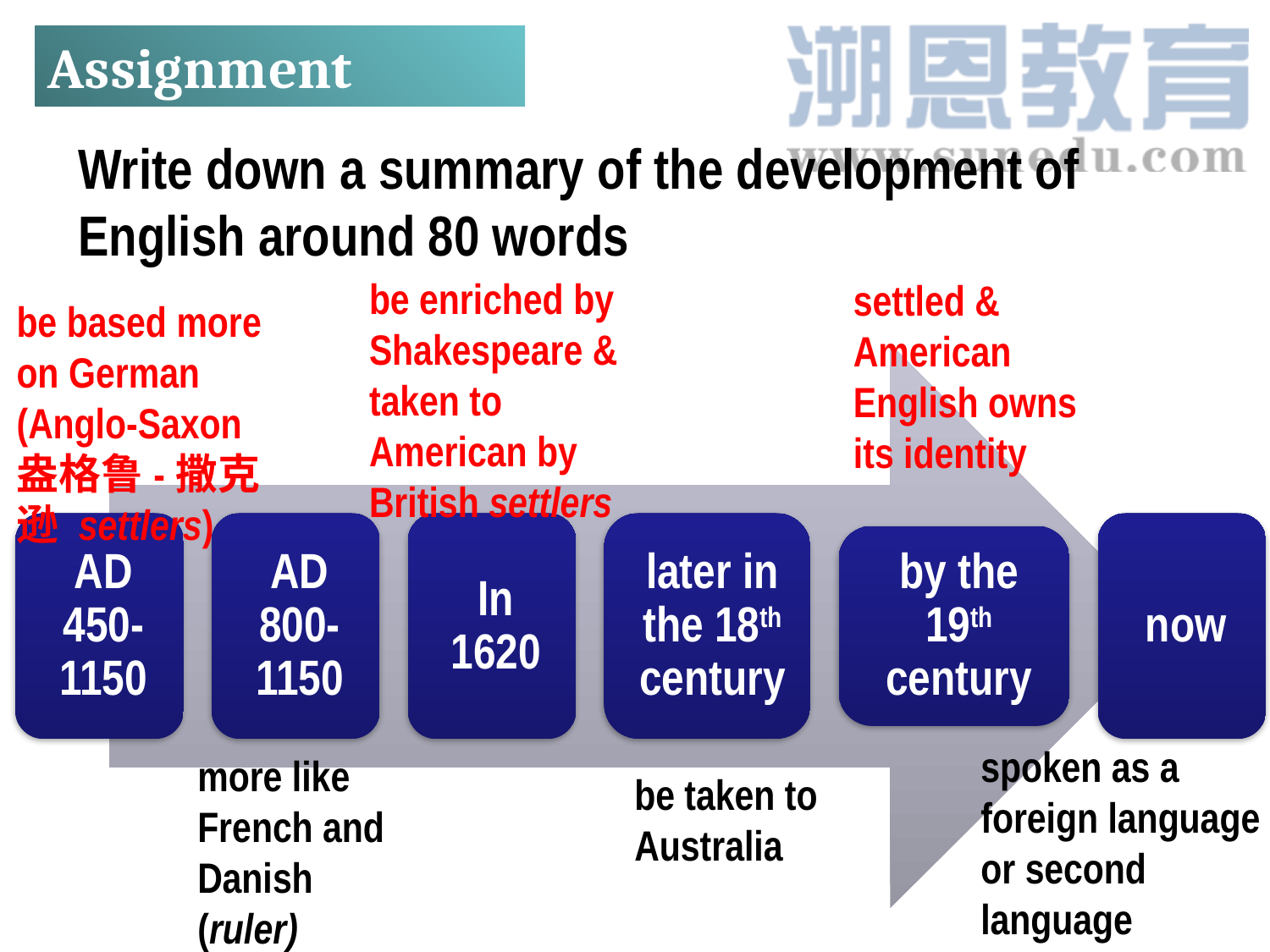

Assignment
Write down a summary of the development of English around 80 words

be enriched by Shakespeare &
taken to American by British settlers
settled &
American English owns its identity
be based more on German (Anglo-Saxon 盎格鲁-撒克逊 settlers)
AD 450-1150
AD 800-1150
In 1620
later in the 18th century
by the 19th century
now
spoken as a foreign language or second language
more like French and Danish (ruler)
be taken to Australia